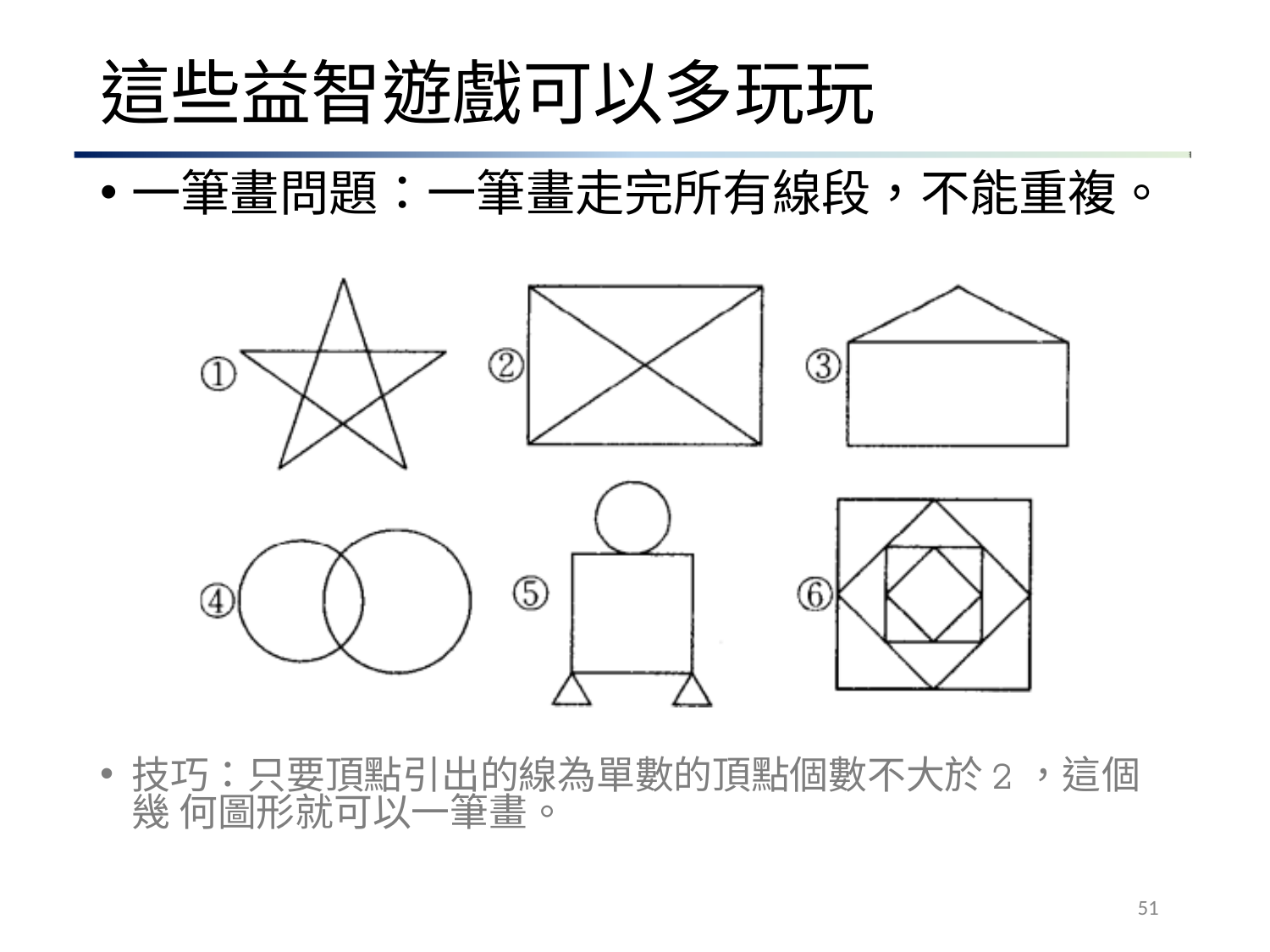

# 這些益智遊戲可以多玩玩
一筆畫問題：一筆畫走完所有線段，不能重複。

技巧：只要頂點引出的線為單數的頂點個數不大於2，這個幾 何圖形就可以一筆畫。
51